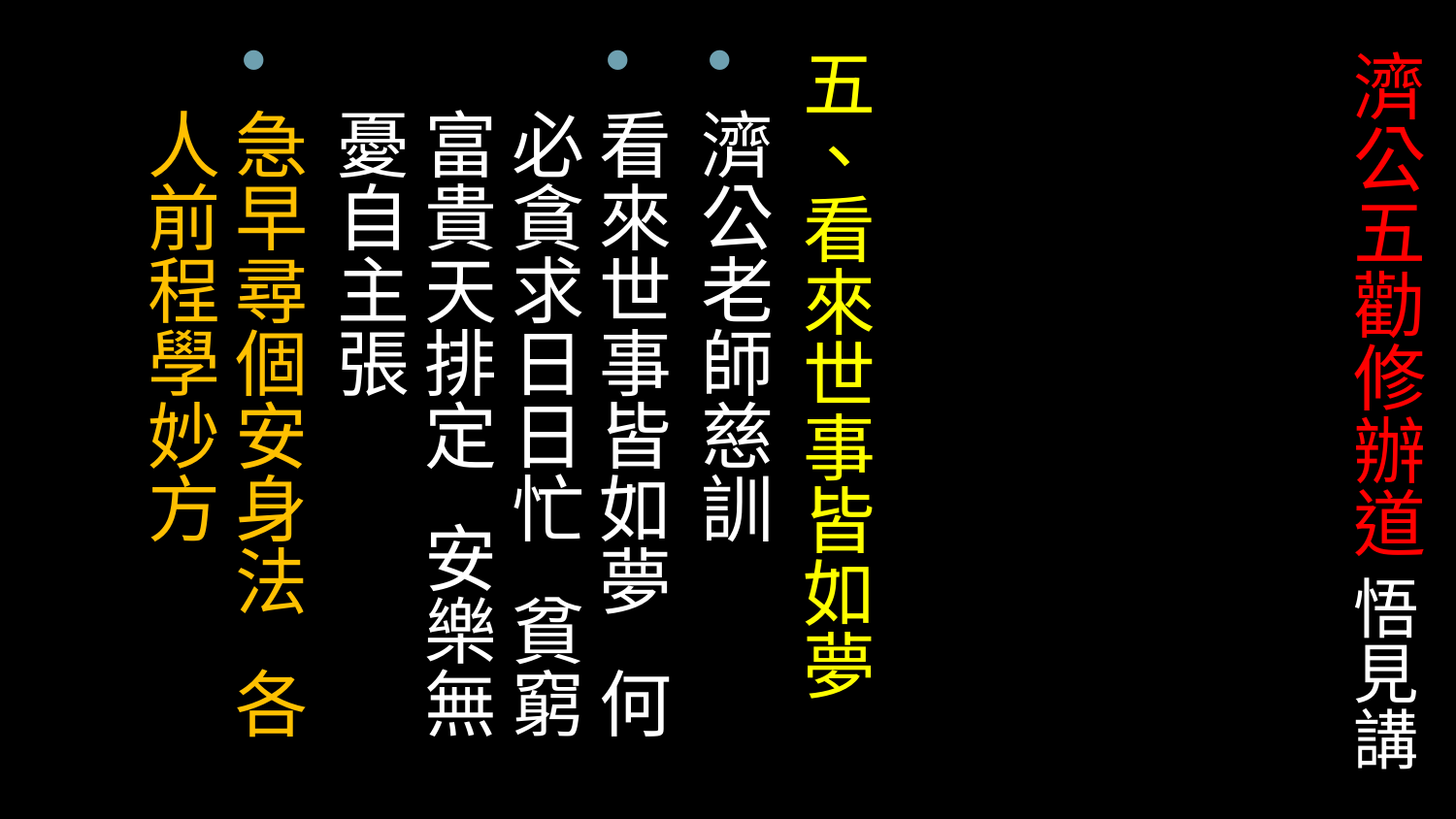

五、看來世事皆如夢
濟公老師慈訓
看來世事皆如夢   何必貪求日日忙   貧窮富貴天排定   安樂無憂自主張
急早尋個安身法   各人前程學妙方

# 濟公五勸修辦道 悟見講